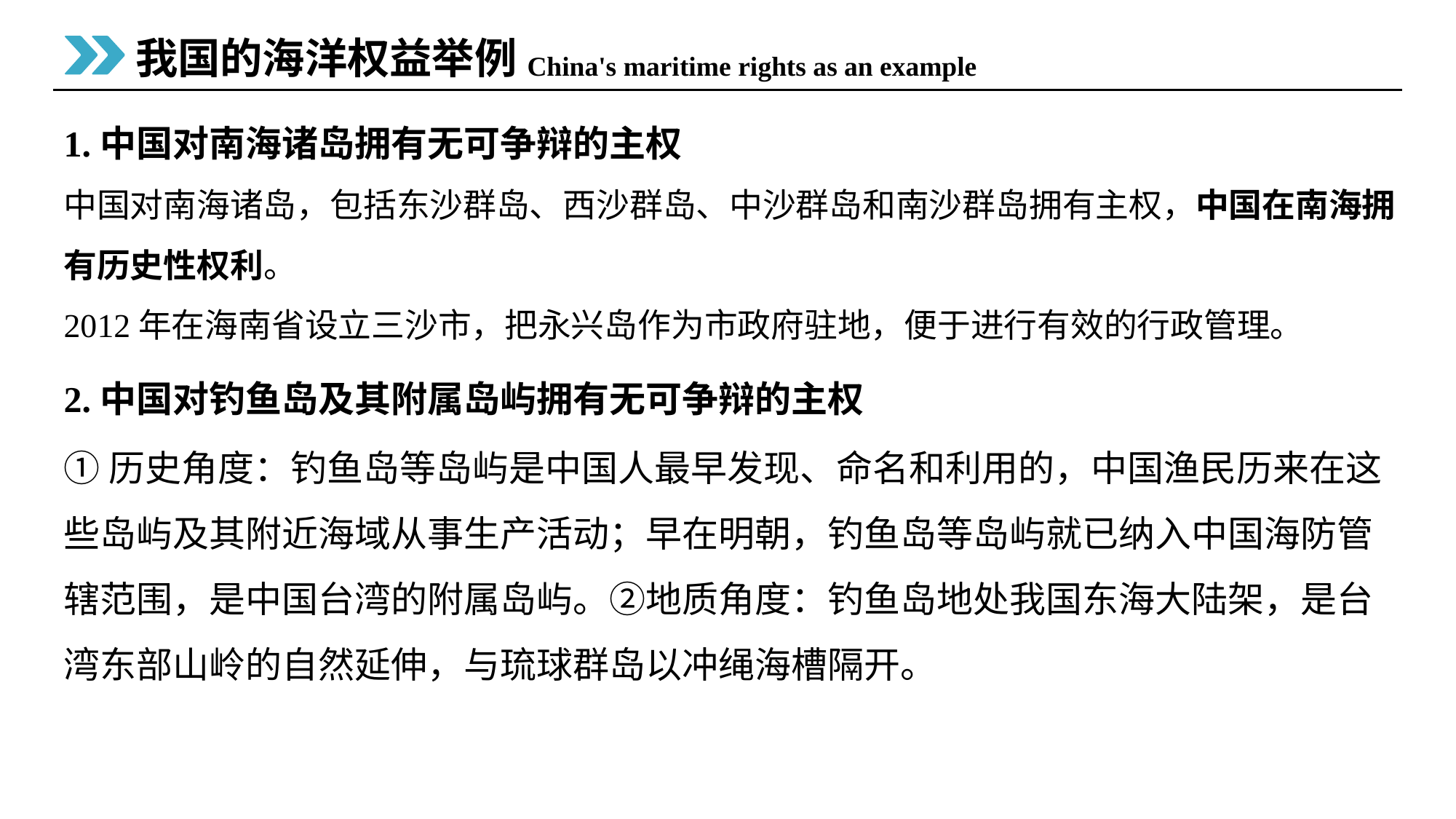

我国的海洋权益举例

China's maritime rights as an example
1.中国对南海诸岛拥有无可争辩的主权
中国对南海诸岛，包括东沙群岛、西沙群岛、中沙群岛和南沙群岛拥有主权，中国在南海拥有历史性权利。
2012年在海南省设立三沙市，把永兴岛作为市政府驻地，便于进行有效的行政管理。
2.中国对钓鱼岛及其附属岛屿拥有无可争辩的主权
①历史角度：钓鱼岛等岛屿是中国人最早发现、命名和利用的，中国渔民历来在这些岛屿及其附近海域从事生产活动；早在明朝，钓鱼岛等岛屿就已纳入中国海防管辖范围，是中国台湾的附属岛屿。②地质角度：钓鱼岛地处我国东海大陆架，是台湾东部山岭的自然延伸，与琉球群岛以冲绳海槽隔开。